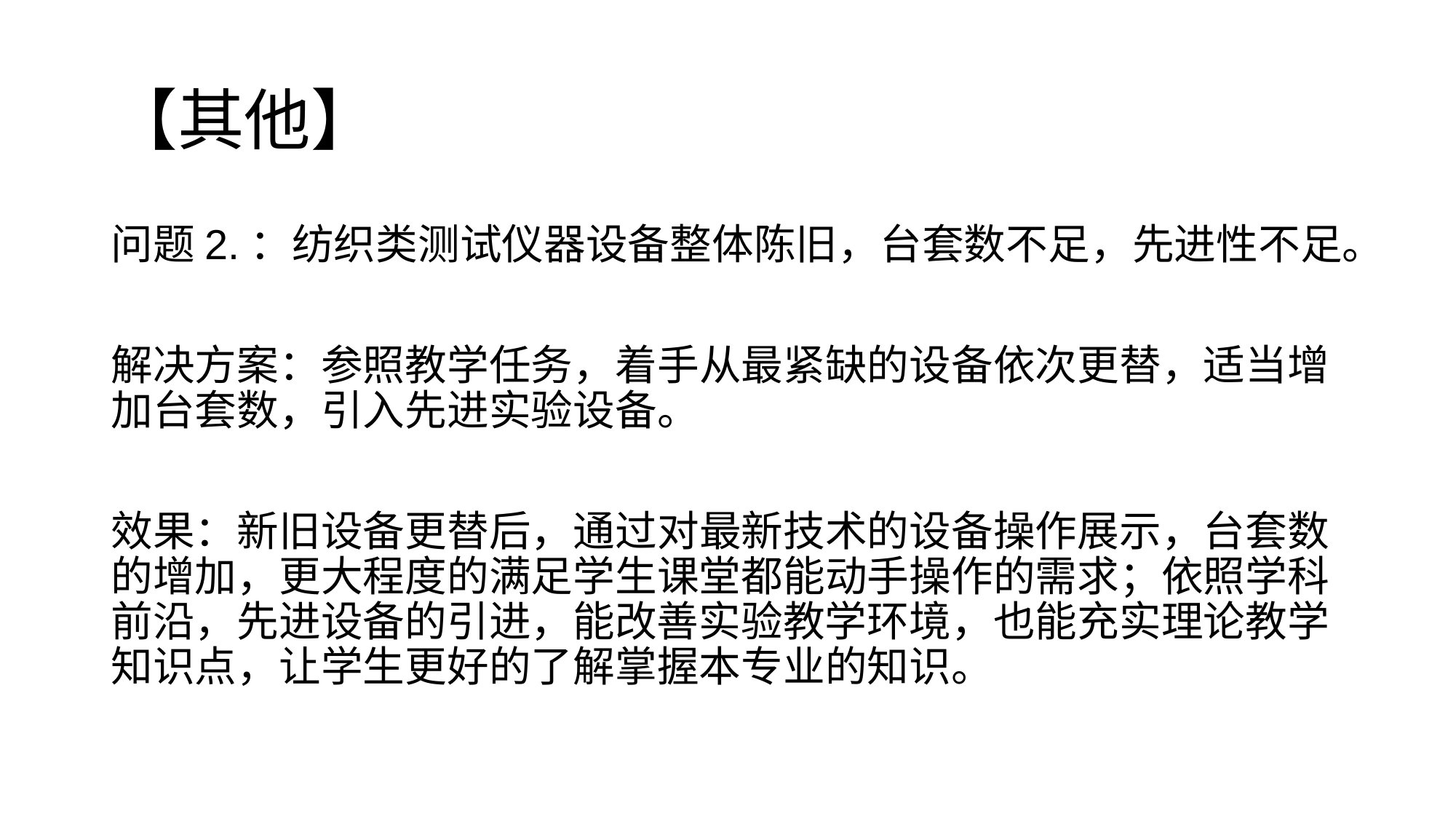

# 【其他】
问题2.：纺织类测试仪器设备整体陈旧，台套数不足，先进性不足。

解决方案：参照教学任务，着手从最紧缺的设备依次更替，适当增加台套数，引入先进实验设备。

效果：新旧设备更替后，通过对最新技术的设备操作展示，台套数的增加，更大程度的满足学生课堂都能动手操作的需求；依照学科前沿，先进设备的引进，能改善实验教学环境，也能充实理论教学知识点，让学生更好的了解掌握本专业的知识。